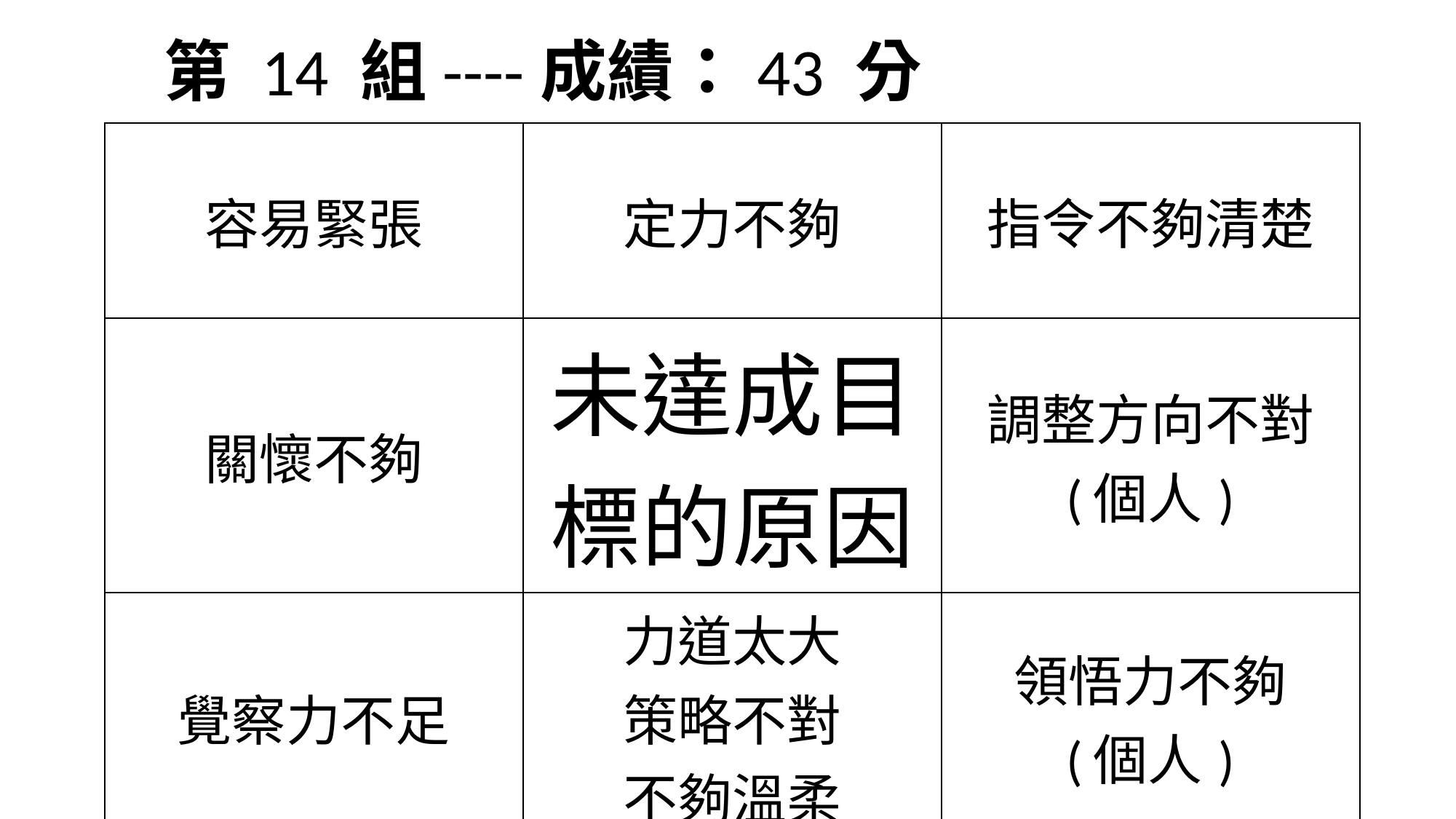

# 第 14 組----成績：43 分
| 容易緊張 | 定力不夠 | 指令不夠清楚 |
| --- | --- | --- |
| 關懷不夠 | 未達成目標的原因 | 調整方向不對 (個人) |
| 覺察力不足 | 力道太大 策略不對 不夠溫柔 | 領悟力不夠 (個人) |